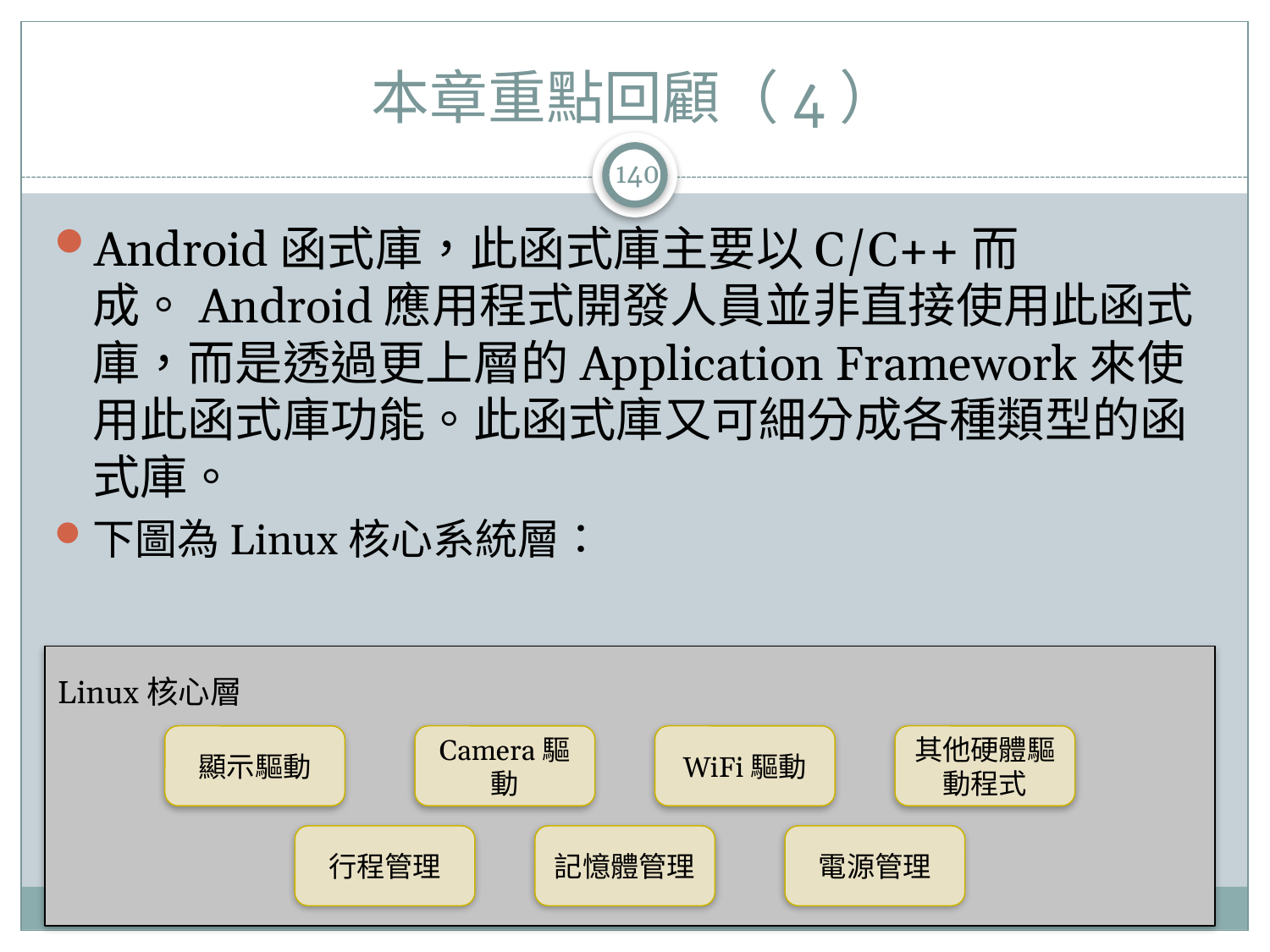

# 本章重點回顧（4）
140
Android函式庫，此函式庫主要以C/C++而成。Android應用程式開發人員並非直接使用此函式庫，而是透過更上層的Application Framework來使用此函式庫功能。此函式庫又可細分成各種類型的函式庫。
下圖為Linux核心系統層：
Linux核心層

顯示驅動
Camera驅動
WiFi驅動
其他硬體驅動程式
行程管理
記憶體管理
電源管理